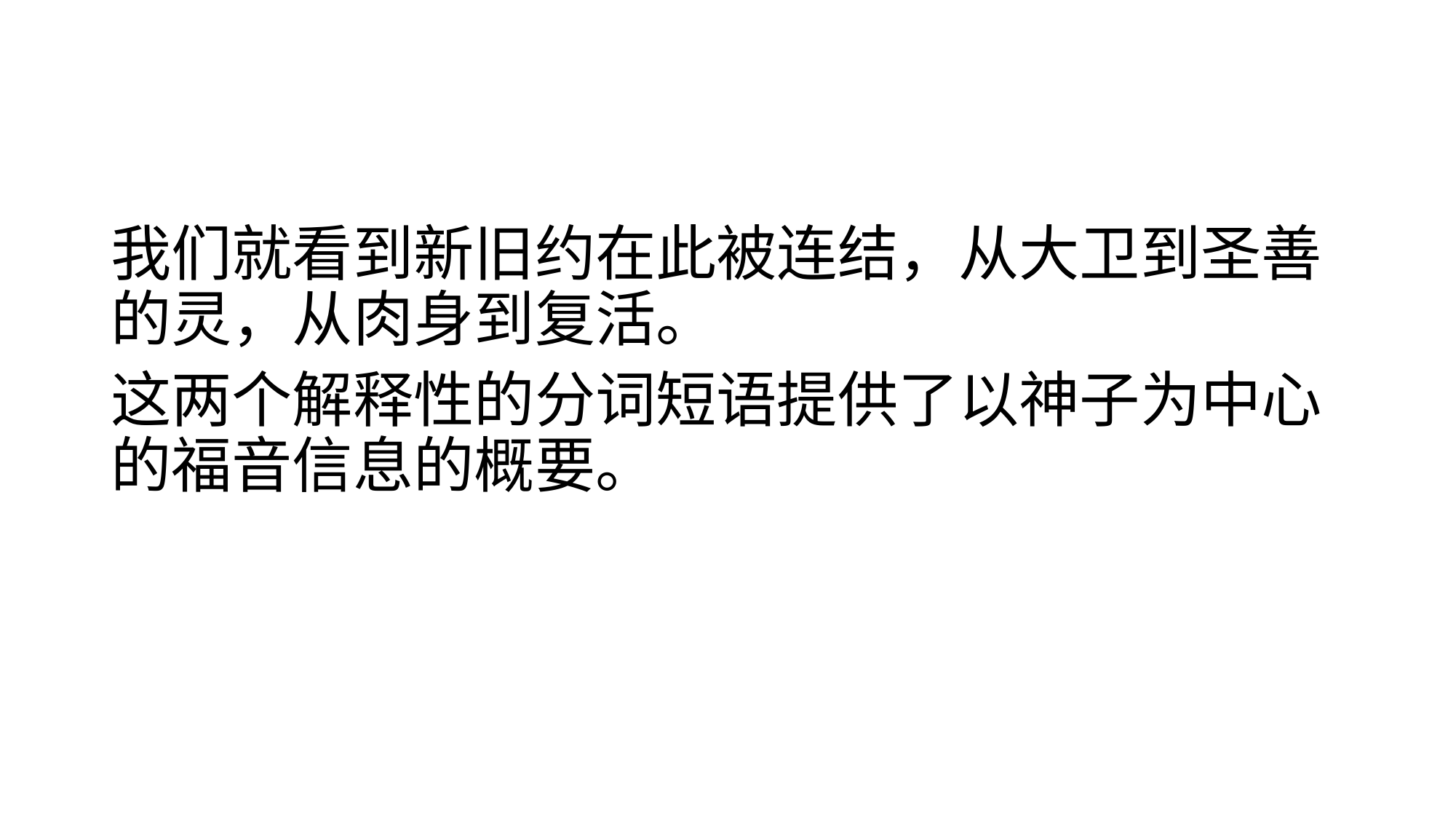

#
我们就看到新旧约在此被连结，从大卫到圣善的灵，从肉身到复活。
这两个解释性的分词短语提供了以神子为中心的福音信息的概要。